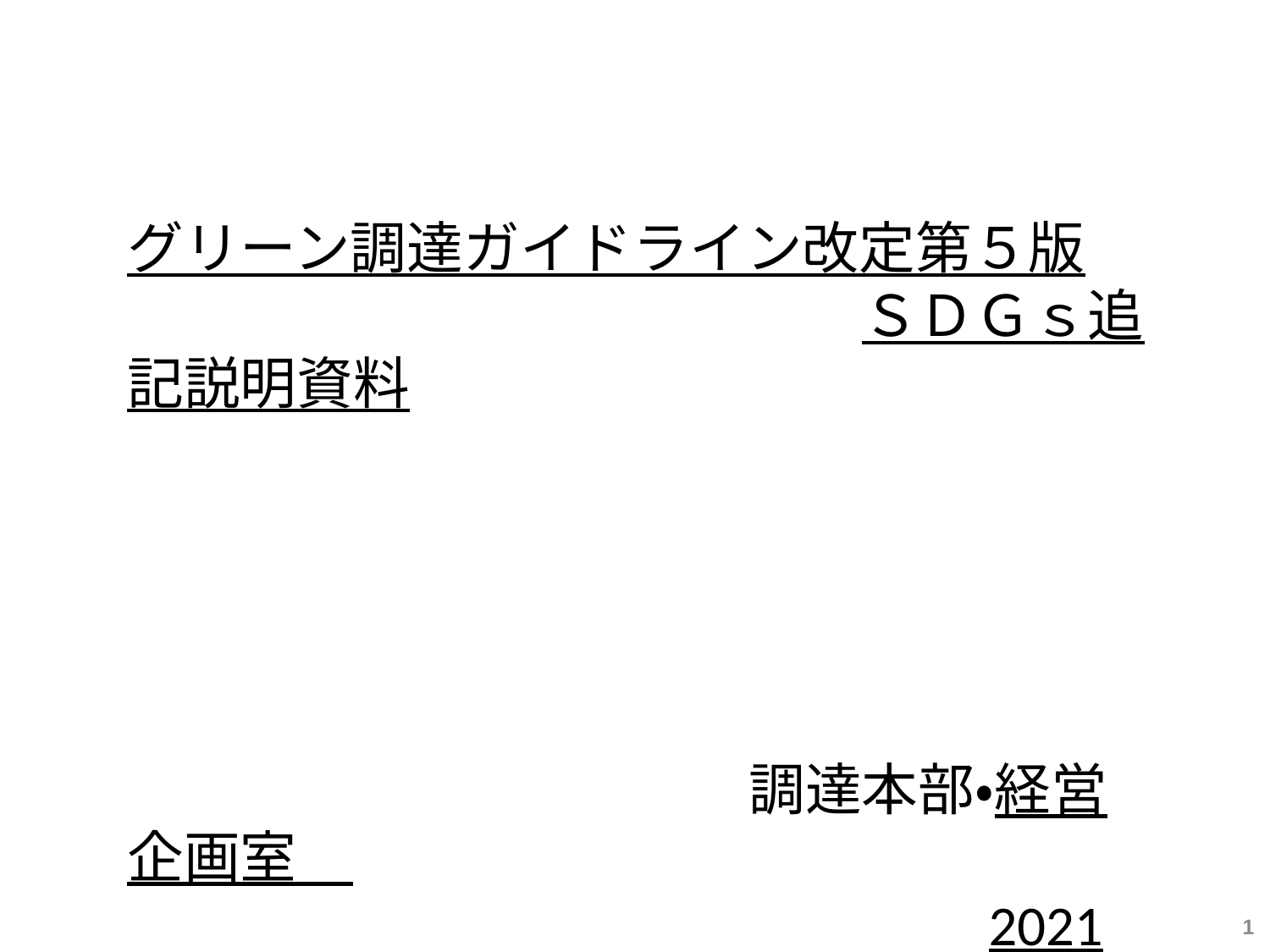

グリーン調達ガイドライン改定第５版
　　　　　　　　　　　　　ＳＤＧｓ追記説明資料

　　　　　　　　　　　調達本部・経営企画室
　　　　　　　　　　　　　　　2021年1月28日
1